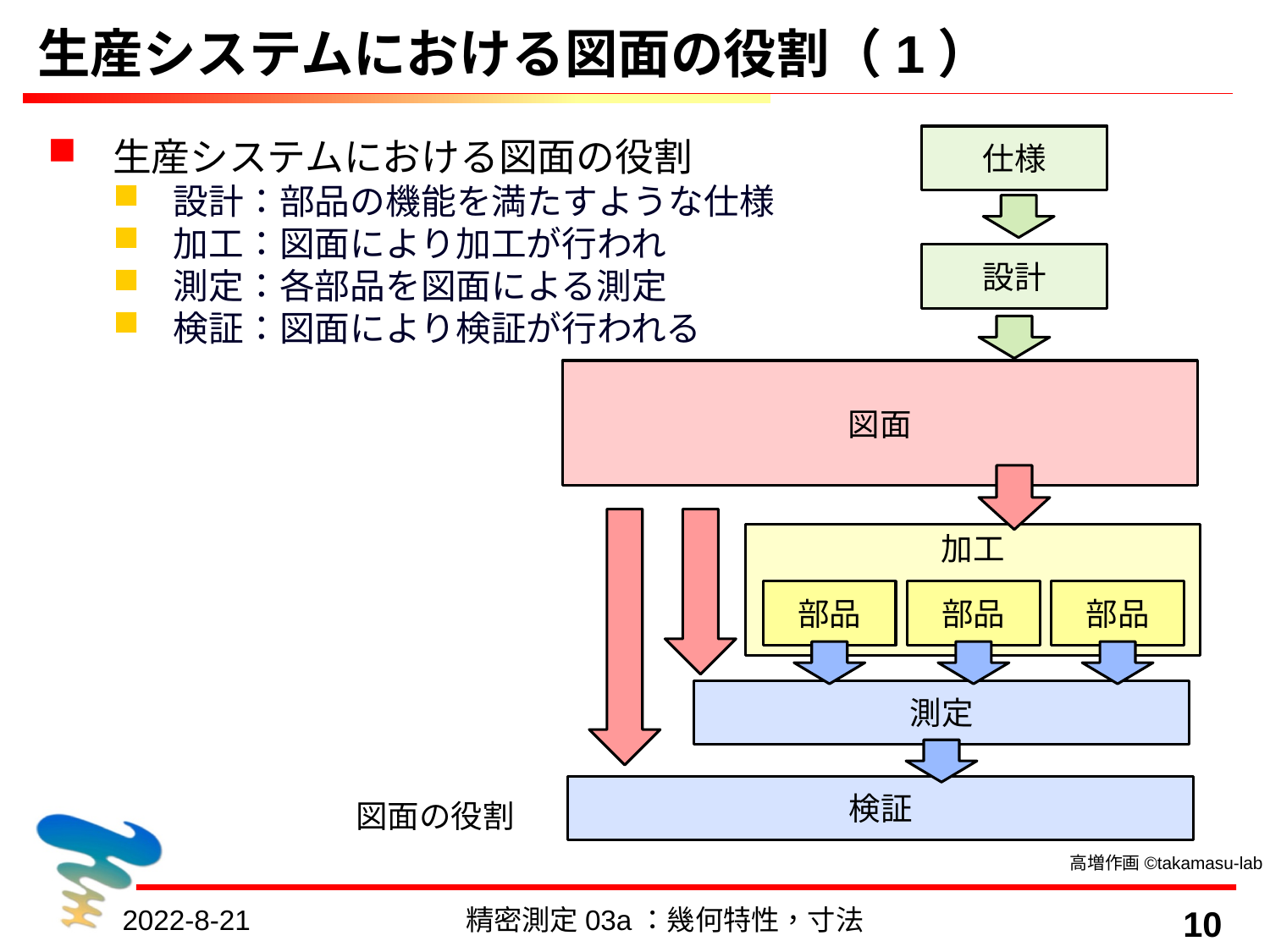

# 生産システムにおける図面の役割（1）
生産システムにおける図面の役割
設計：部品の機能を満たすような仕様
加工：図面により加工が行われ
測定：各部品を図面による測定
検証：図面により検証が行われる
仕様

設計

図面

加工
部品
部品
部品

測定

検証
図面の役割
高増作画©takamasu-lab
2022-8-21
精密測定03a：幾何特性，寸法
10